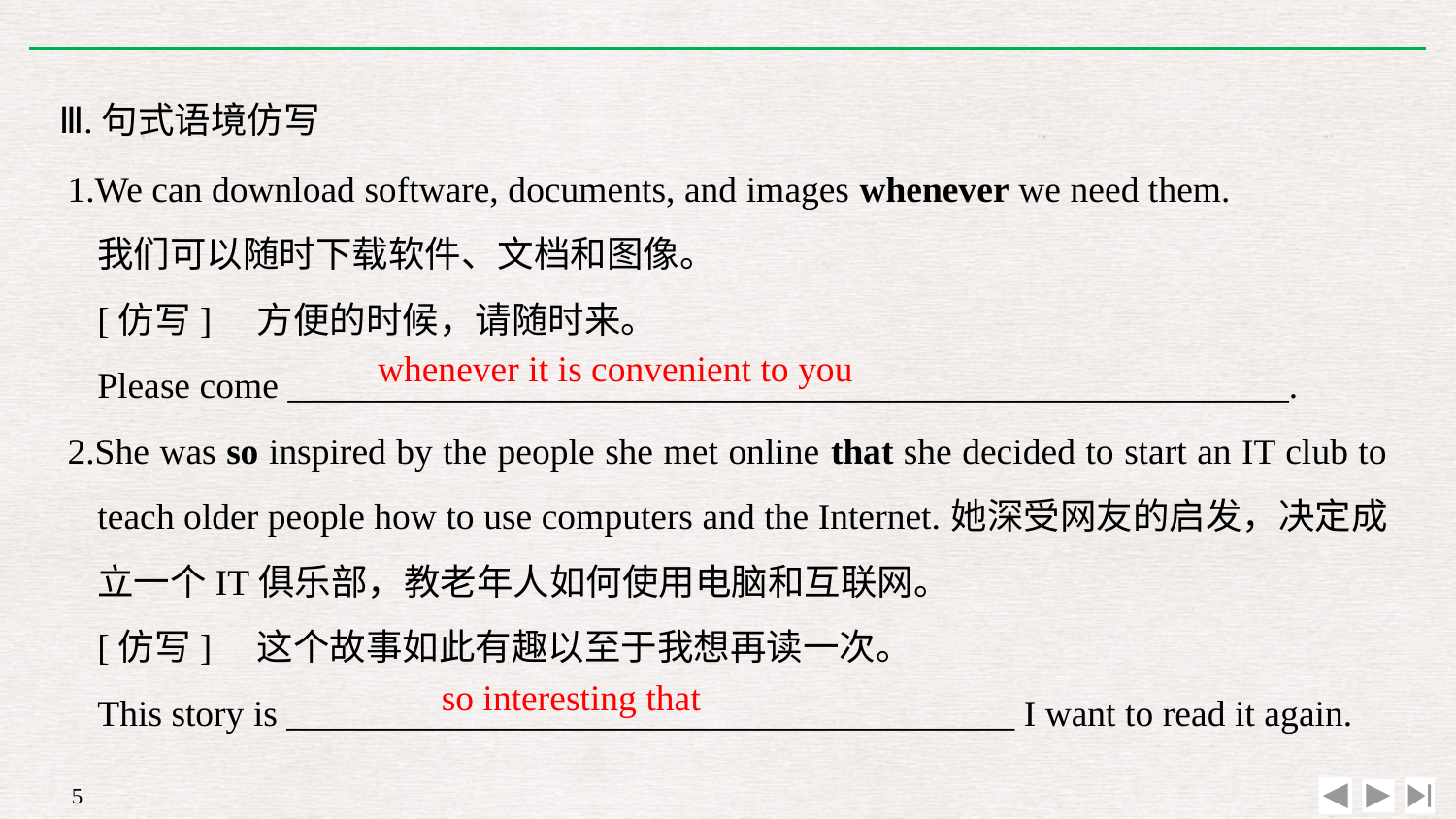

Ⅲ.句式语境仿写
1.We can download software, documents, and images whenever we need them.
	我们可以随时下载软件、文档和图像。
	[仿写]　方便的时候，请随时来。
	Please come _______________________________________________________.
2.She was so inspired by the people she met online that she decided to start an IT club to teach older people how to use computers and the Internet.她深受网友的启发，决定成立一个IT俱乐部，教老年人如何使用电脑和互联网。
	[仿写]　这个故事如此有趣以至于我想再读一次。
	This story is ________________________________________ I want to read it again.
whenever it is convenient to you
so interesting that